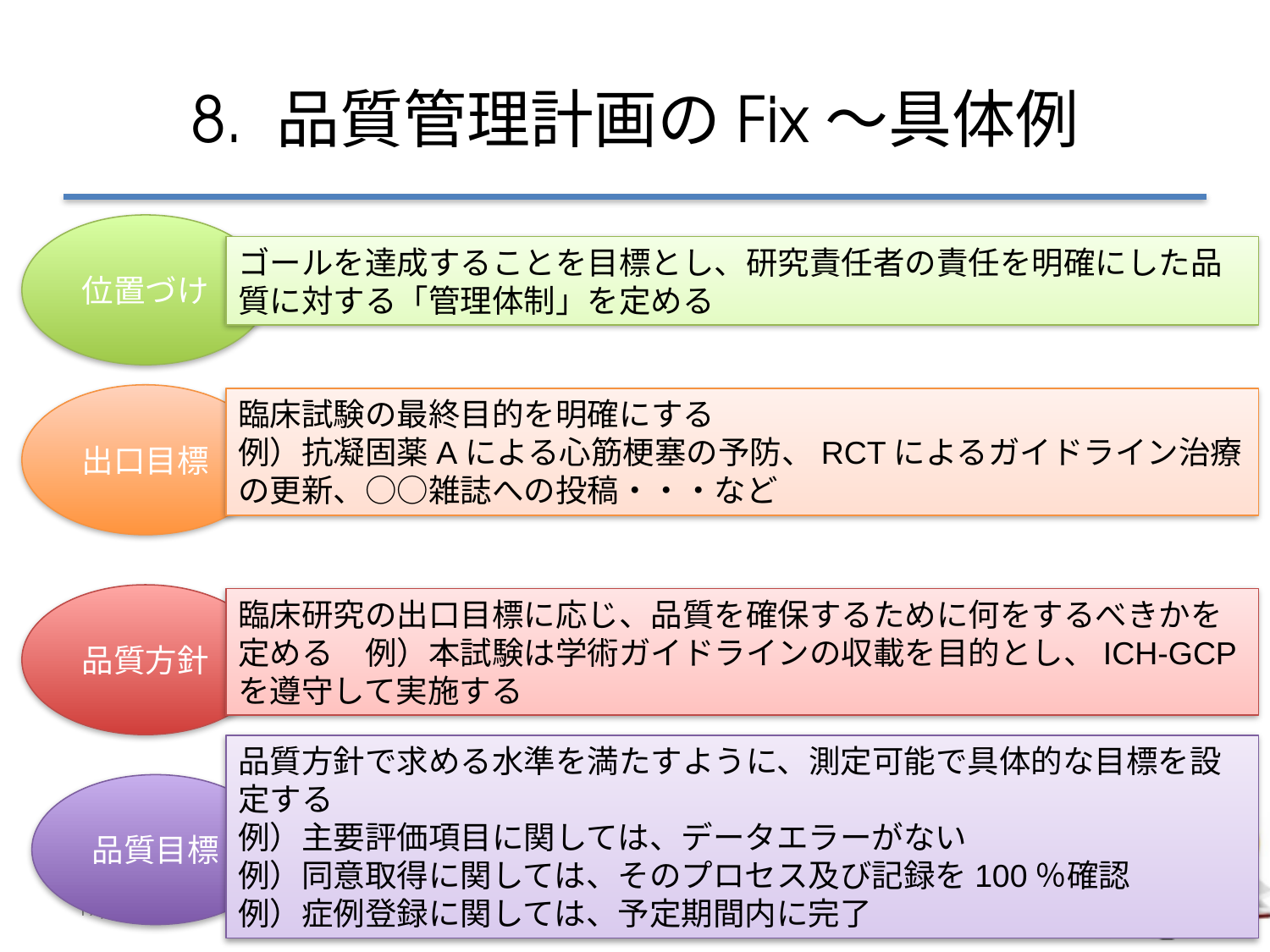

# 8. 品質管理計画のFix〜具体例
位置づけ
ゴールを達成することを目標とし、研究責任者の責任を明確にした品質に対する「管理体制」を定める
出口目標
臨床試験の最終目的を明確にする
例）抗凝固薬Aによる心筋梗塞の予防、RCTによるガイドライン治療の更新、○○雑誌への投稿・・・など
品質方針
臨床研究の出口目標に応じ、品質を確保するために何をするべきかを定める　例）本試験は学術ガイドラインの収載を目的とし、ICH-GCPを遵守して実施する
品質方針で求める水準を満たすように、測定可能で具体的な目標を設定する
例）主要評価項目に関しては、データエラーがない
例）同意取得に関しては、そのプロセス及び記録を100％確認
例）症例登録に関しては、予定期間内に完了
品質目標
17/03/17
copyright 臨床研究教育WG＆日本医師会,2017 All rights reserved
36